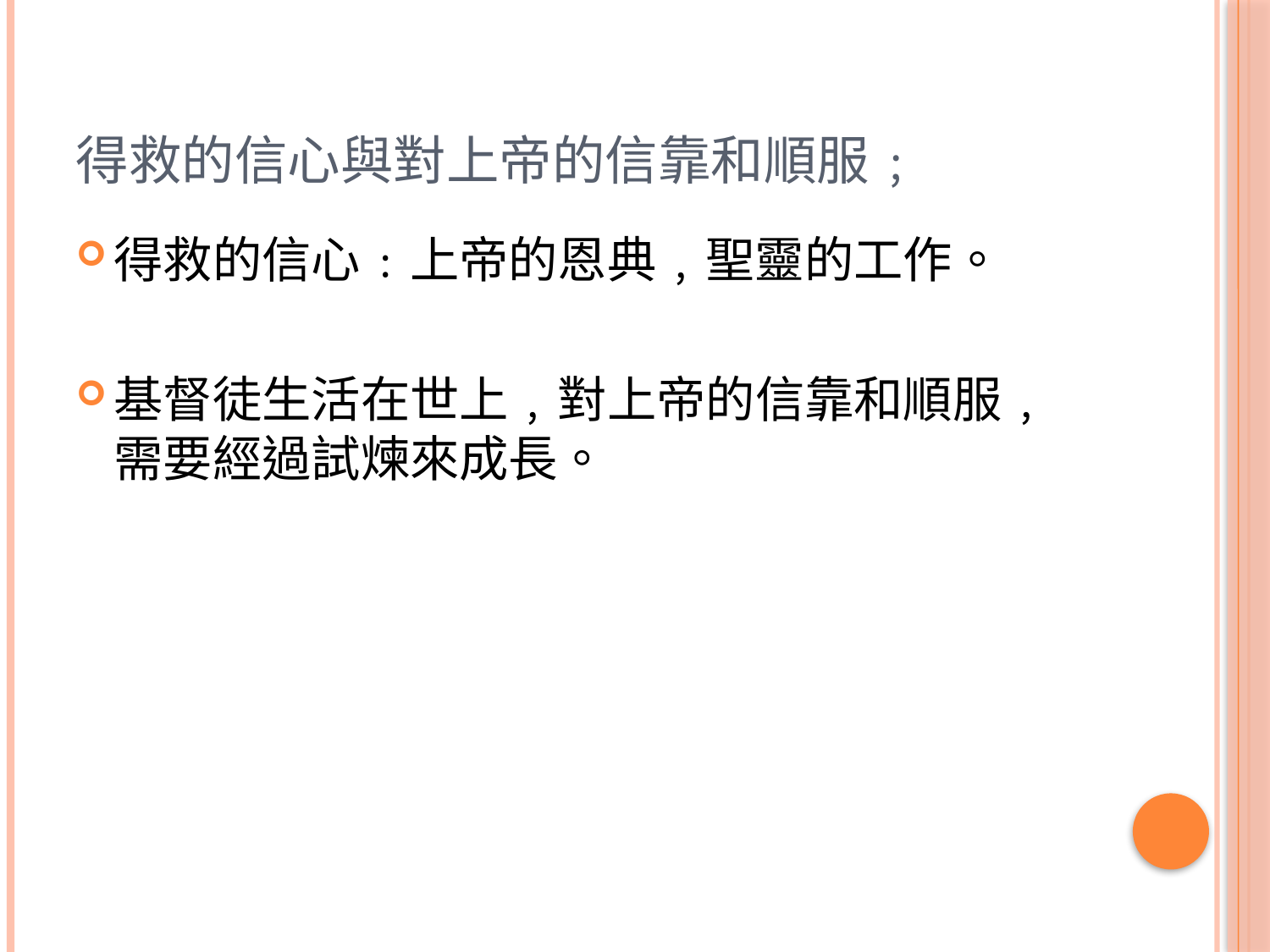

# 得救的信心與對上帝的信靠和順服﹔
得救的信心﹕上帝的恩典﹐聖靈的工作。

基督徒生活在世上﹐對上帝的信靠和順服﹐需要經過試煉來成長。